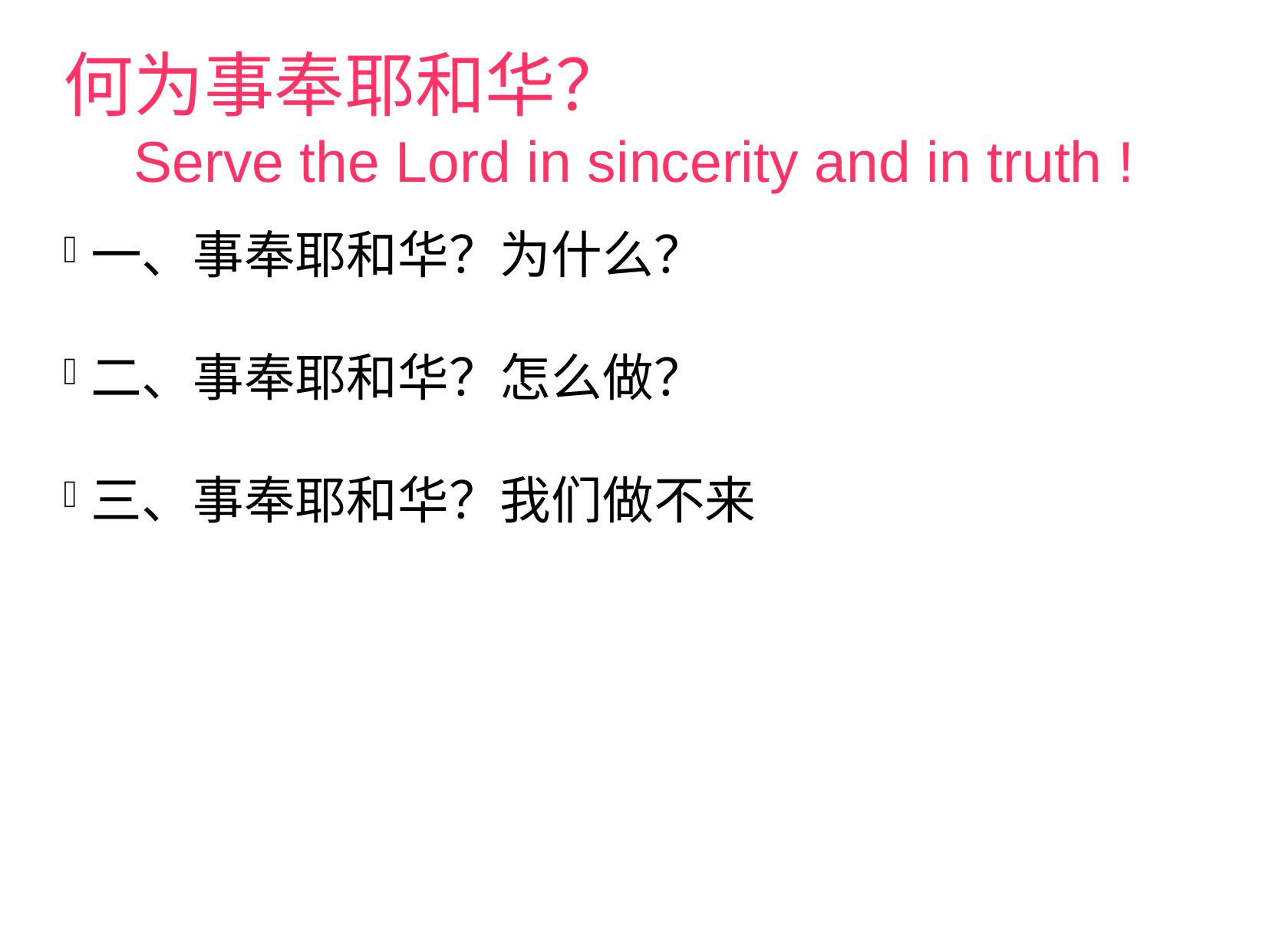

何为事奉耶和华？
Serve the Lord in sincerity and in truth !
一、事奉耶和华？为什么？

二、事奉耶和华？怎么做？

三、事奉耶和华？我们做不来